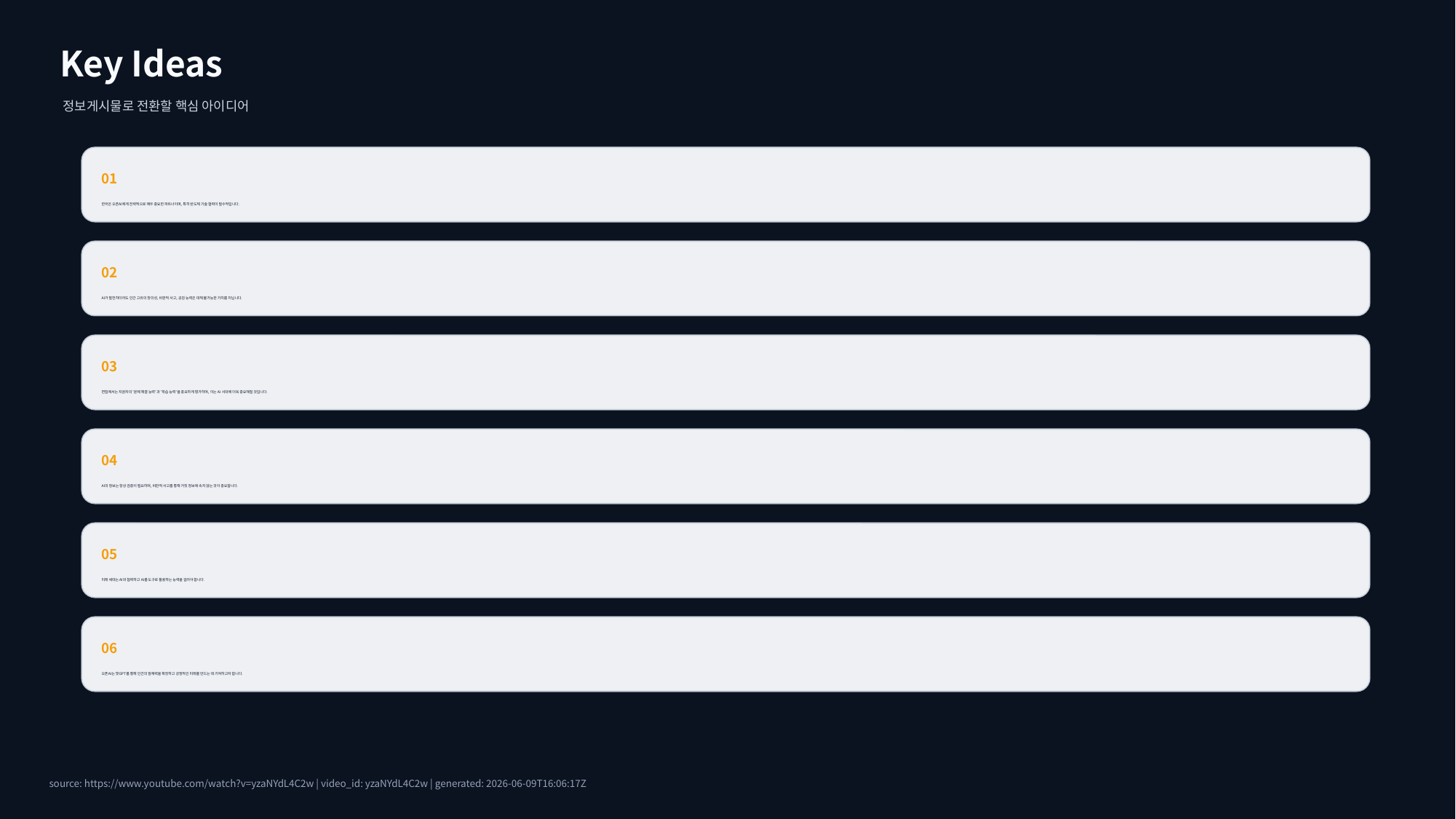

Key Ideas
정보게시물로 전환할 핵심 아이디어

01
한국은 오픈AI에게 전략적으로 매우 중요한 파트너이며, 특히 반도체 기술 협력이 필수적입니다.

02
AI가 발전하더라도 인간 고유의 창의성, 비판적 사고, 공감 능력은 대체 불가능한 가치를 지닙니다.

03
면접에서는 지원자의 '문제 해결 능력'과 '학습 능력'을 중요하게 평가하며, 이는 AI 시대에 더욱 중요해질 것입니다.

04
AI의 정보는 항상 검증이 필요하며, 비판적 사고를 통해 거짓 정보에 속지 않는 것이 중요합니다.

05
미래 세대는 AI와 협력하고 AI를 도구로 활용하는 능력을 길러야 합니다.

06
오픈AI는 챗GPT를 통해 인간의 잠재력을 확장하고 긍정적인 미래를 만드는 데 기여하고자 합니다.
source: https://www.youtube.com/watch?v=yzaNYdL4C2w | video_id: yzaNYdL4C2w | generated: 2026-06-09T16:06:17Z